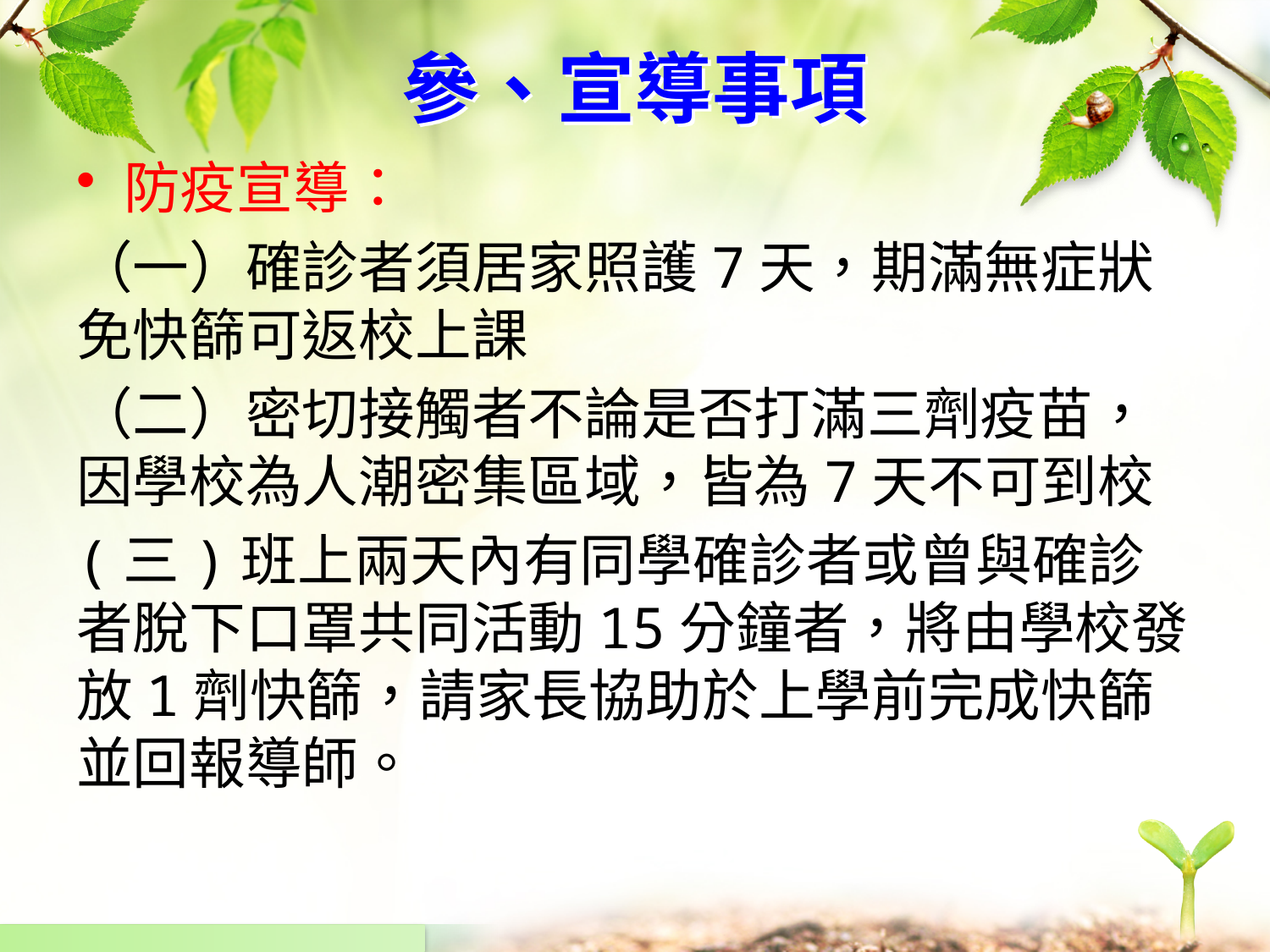

# 參、宣導事項
防疫宣導：
（一）確診者須居家照護7天，期滿無症狀免快篩可返校上課
（二）密切接觸者不論是否打滿三劑疫苗，因學校為人潮密集區域，皆為7天不可到校
(三)班上兩天內有同學確診者或曾與確診者脫下口罩共同活動15分鐘者，將由學校發放1劑快篩，請家長協助於上學前完成快篩並回報導師。